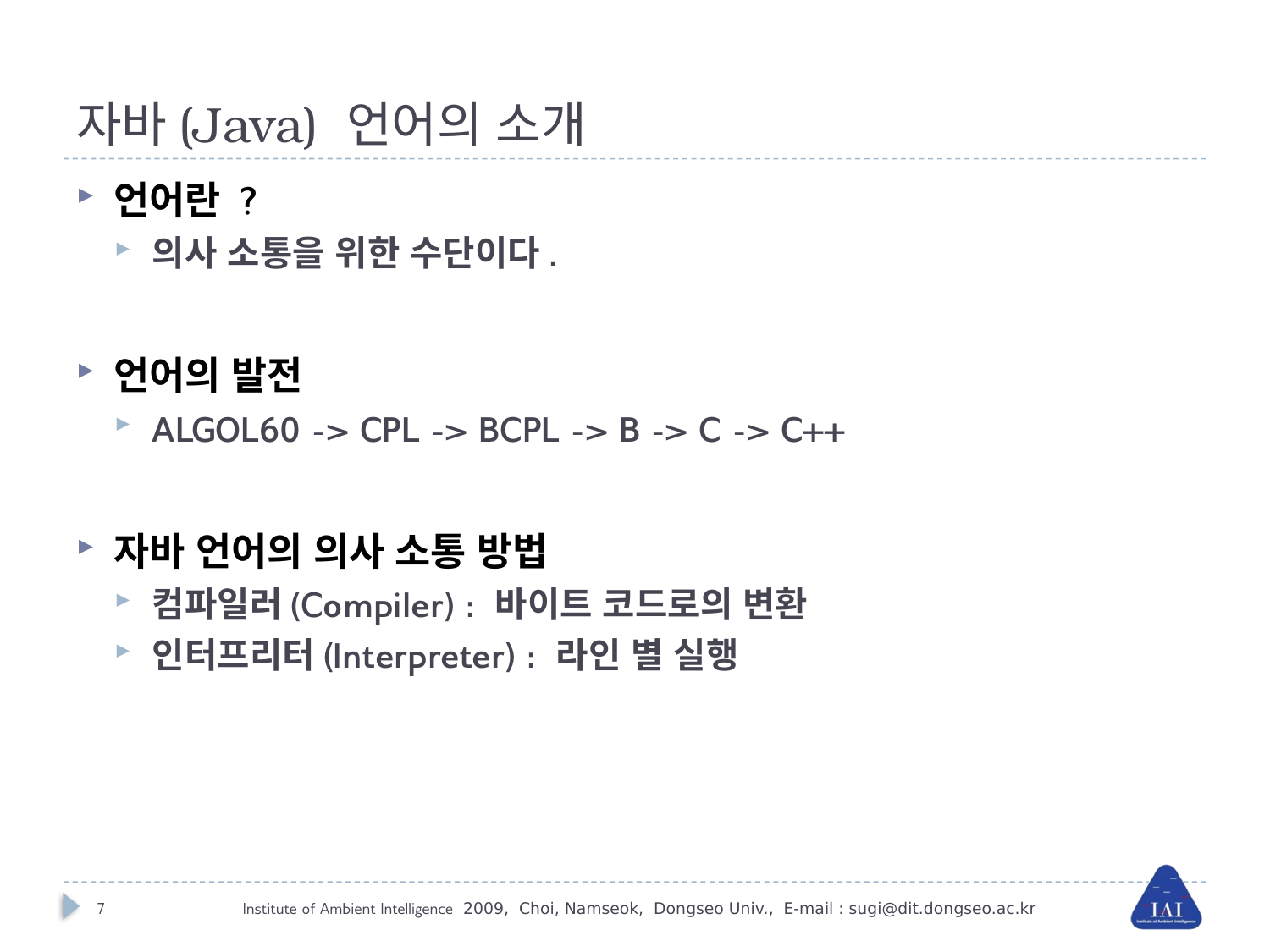

# 자바(Java) 언어의 소개
언어란 ?
의사 소통을 위한 수단이다.

언어의 발전
ALGOL60 -> CPL -> BCPL -> B -> C -> C++

자바 언어의 의사 소통 방법
컴파일러(Compiler) : 바이트 코드로의 변환
인터프리터(Interpreter) : 라인 별 실행